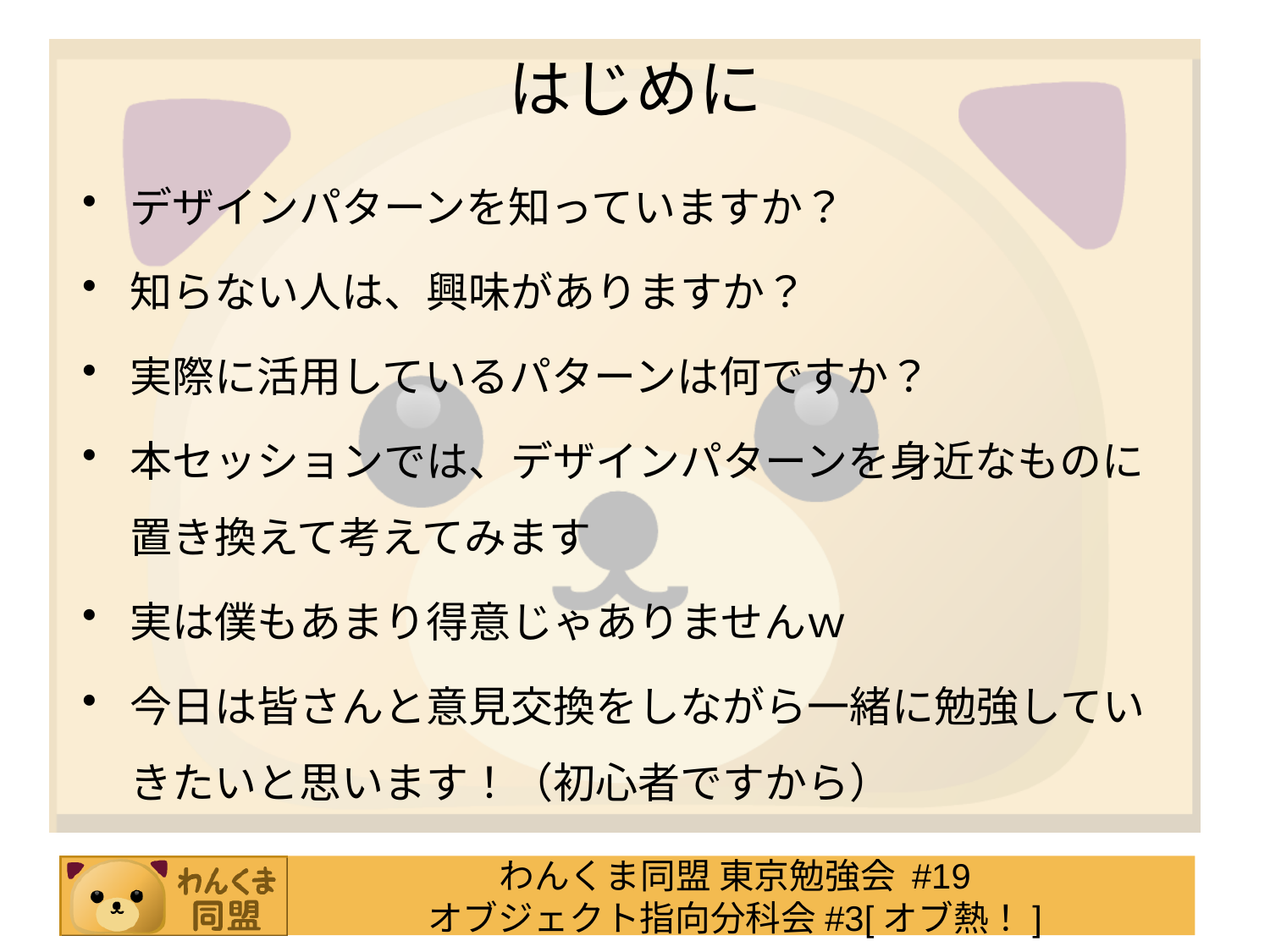

# はじめに
デザインパターンを知っていますか？
知らない人は、興味がありますか？
実際に活用しているパターンは何ですか？
本セッションでは、デザインパターンを身近なものに置き換えて考えてみます
実は僕もあまり得意じゃありませんｗ
今日は皆さんと意見交換をしながら一緒に勉強していきたいと思います！（初心者ですから）